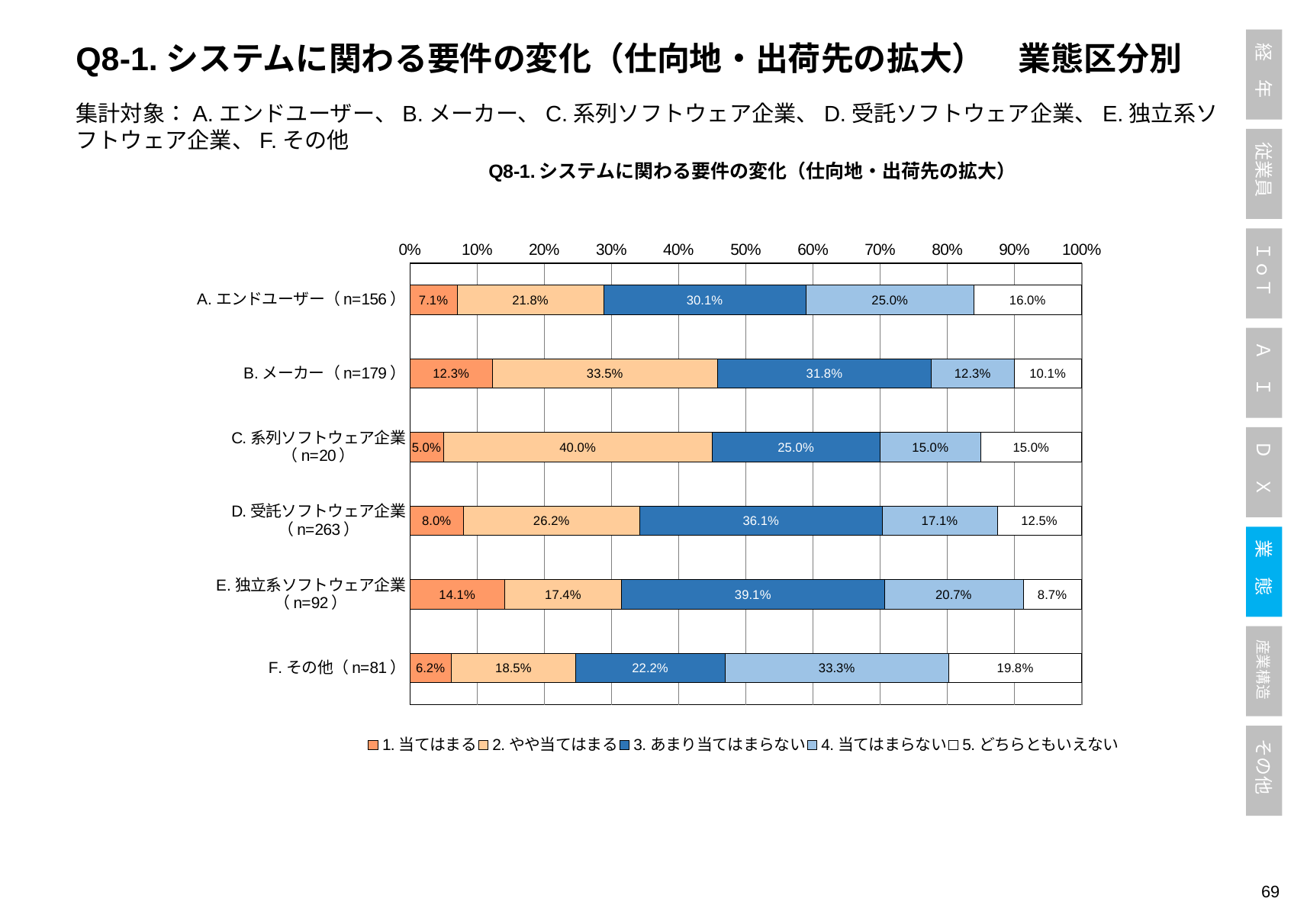

Q8-1.システムに関わる要件の変化（仕向地・出荷先の拡大）　業態区分別
集計対象：A.エンドユーザー、B.メーカー、C.系列ソフトウェア企業、D.受託ソフトウェア企業、E.独立系ソフトウェア企業、F.その他

### Chart: Q8-1.システムに関わる要件の変化（仕向地・出荷先の拡大）

| Category | 1.当てはまる | 2.やや当てはまる | 3.あまり当てはまらない | 4.当てはまらない | 5.どちらともいえない |
|---|---|---|---|---|---|
| A.エンドユーザー（n=156） | 0.07051282051282051 | 0.21794871794871795 | 0.30128205128205127 | 0.25 | 0.16025641025641027 |
| B.メーカー（n=179） | 0.12290502793296089 | 0.33519553072625696 | 0.31843575418994413 | 0.12290502793296089 | 0.1005586592178771 |
| C.系列ソフトウェア企業（n=20） | 0.05 | 0.4 | 0.25 | 0.15 | 0.15 |
| D.受託ソフトウェア企業（n=263） | 0.07984790874524715 | 0.2623574144486692 | 0.3612167300380228 | 0.17110266159695817 | 0.12547528517110265 |
| E.独立系ソフトウェア企業（n=92） | 0.14130434782608695 | 0.17391304347826086 | 0.391304347826087 | 0.20652173913043478 | 0.08695652173913043 |
| F.その他（n=81） | 0.06172839506172839 | 0.18518518518518517 | 0.2222222222222222 | 0.3333333333333333 | 0.19753086419753085 |
69